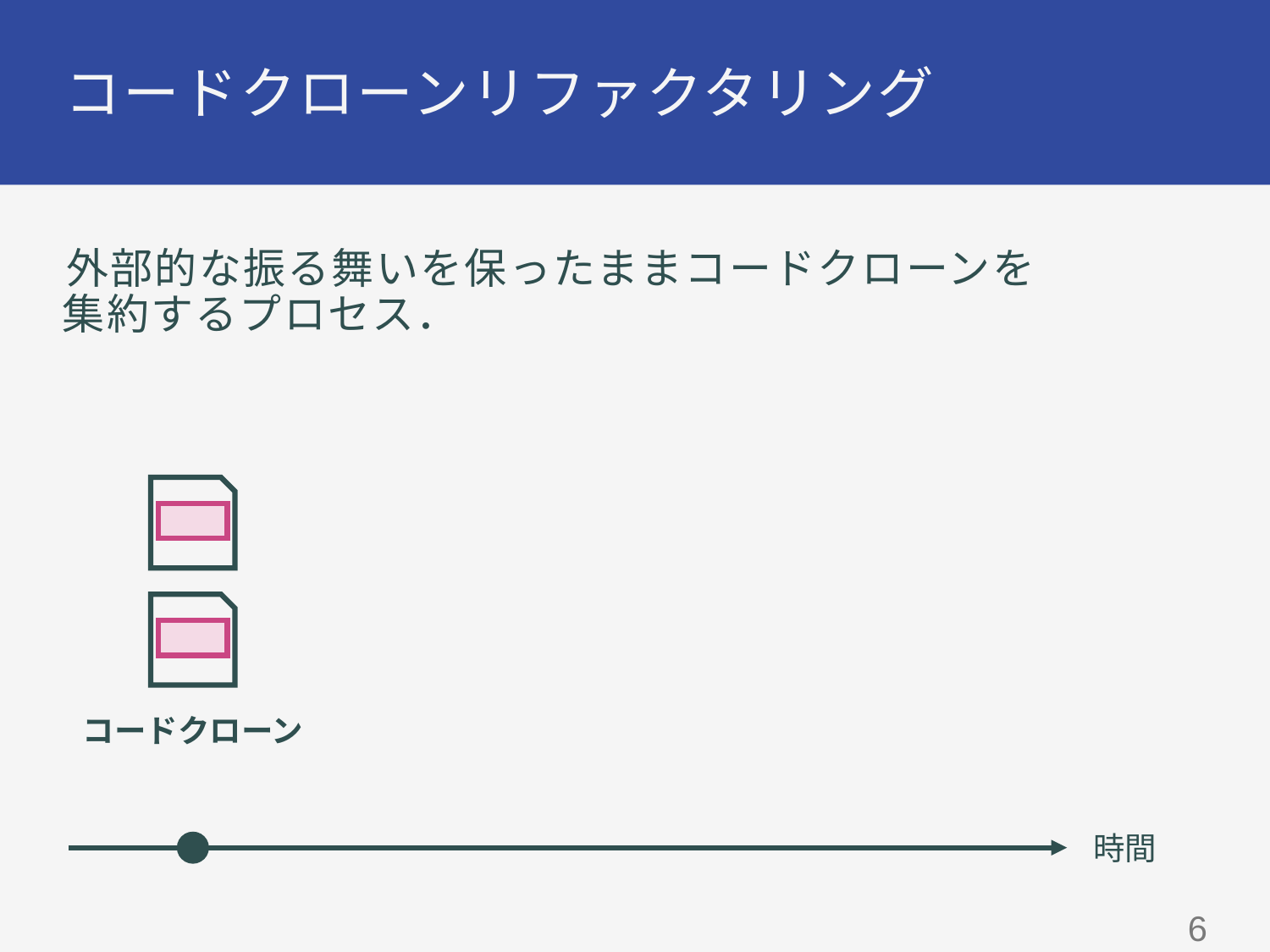

# コードクローンリファクタリング
外部的な振る舞いを保ったままコードクローンを
集約するプロセス．

コードクローン
時間

6